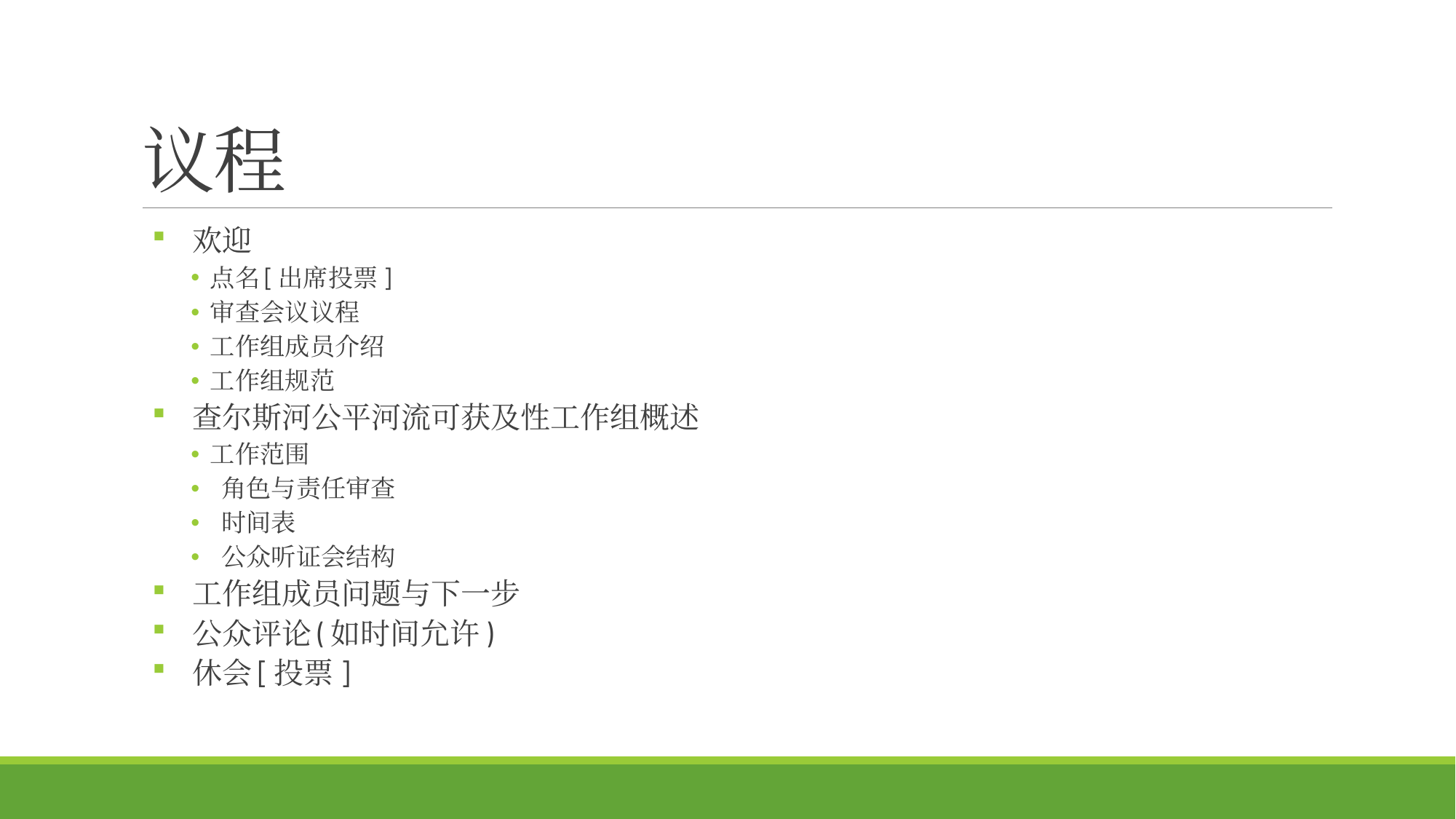

# 议程
  欢迎
点名[出席投票]
审查会议议程
工作组成员介绍
工作组规范
  查尔斯河公平河流可获及性工作组概述
工作范围
 角色与责任审查
 时间表
 公众听证会结构
  工作组成员问题与下一步
  公众评论(如时间允许)
  休会[投票]